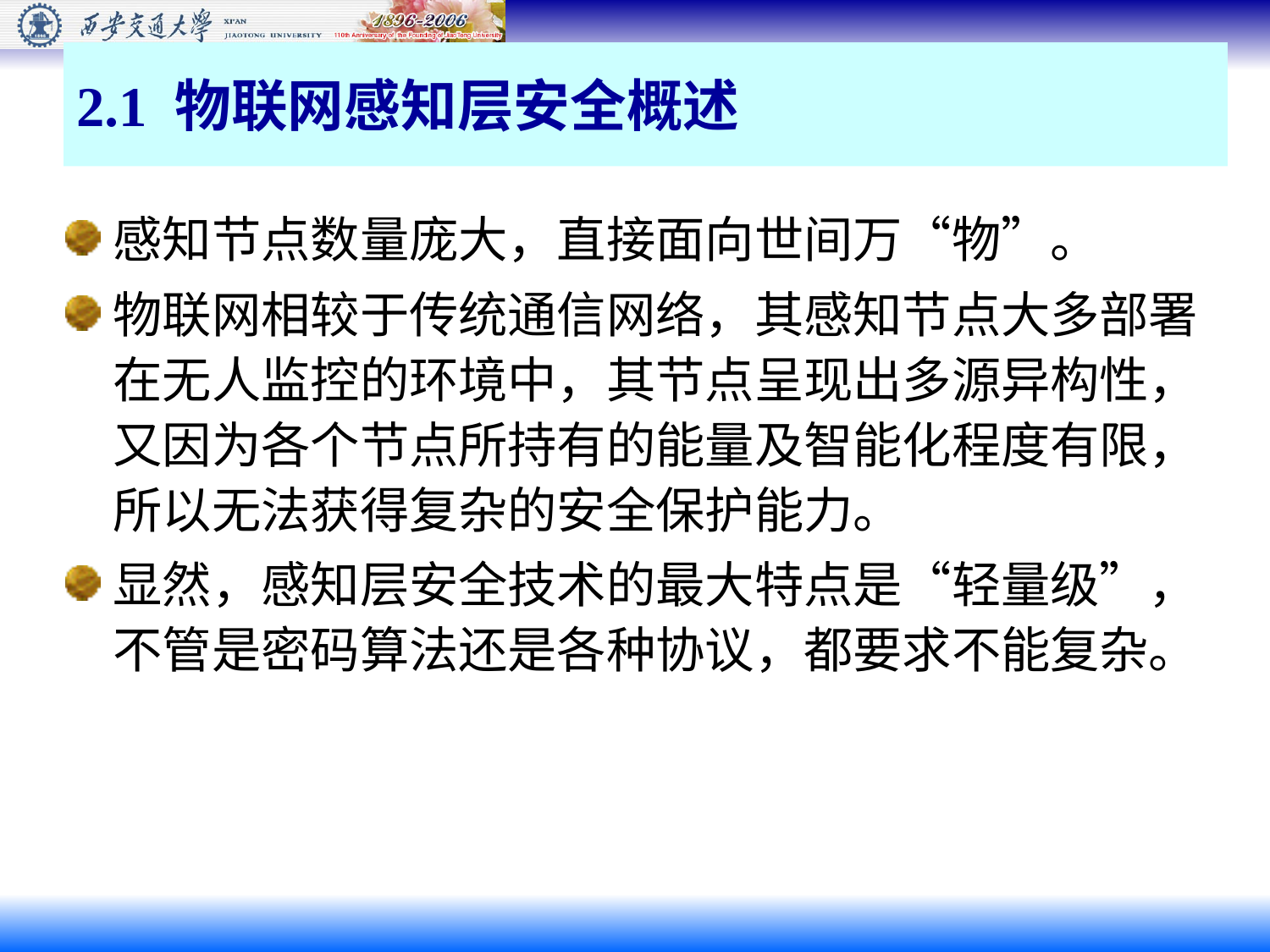

# 2.1 物联网感知层安全概述
感知节点数量庞大，直接面向世间万“物”。
物联网相较于传统通信网络，其感知节点大多部署在无人监控的环境中，其节点呈现出多源异构性，又因为各个节点所持有的能量及智能化程度有限，所以无法获得复杂的安全保护能力。
显然，感知层安全技术的最大特点是“轻量级”，不管是密码算法还是各种协议，都要求不能复杂。